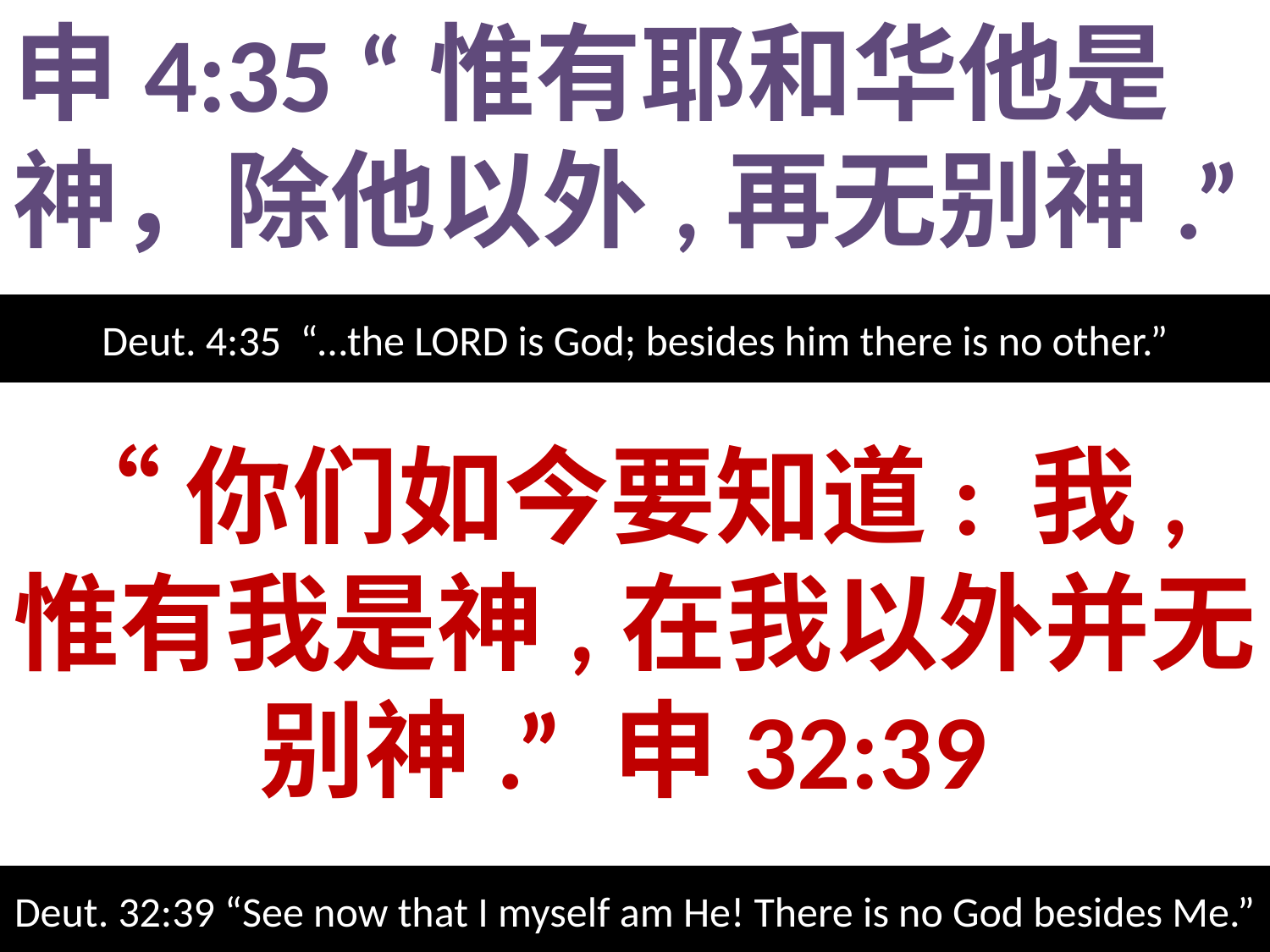

# 申4:35 “惟有耶和华他是神，除他以外,再无别神.”
Deut. 4:35  “…the LORD is God; besides him there is no other.”
“你们如今要知道: 我,惟有我是神,在我以外并无别神.” 申32:39
Deut. 32:39 “See now that I myself am He! There is no God besides Me.”